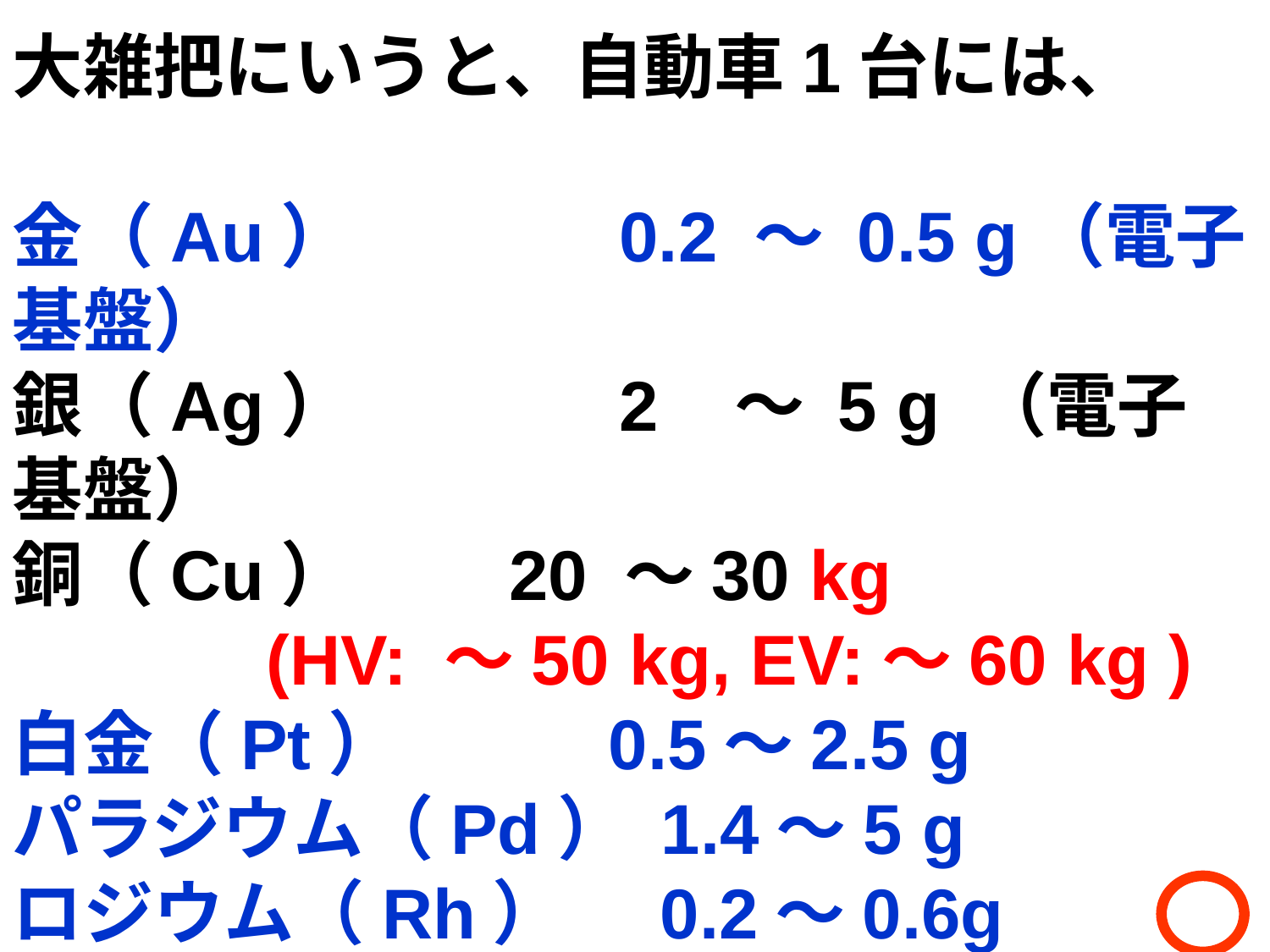

大雑把にいうと、自動車1台には、

金（Au）	             0.2 ～ 0.5 g（電子基盤）
銀（Ag）	             2   ～ 5 g （電子基盤）
銅（Cu）　　20 ～30 kg
		(HV: ～50 kg, EV:～60 kg )
白金（Pt）            0.5～2.5 g
パラジウム（Pd） 1.4～5 g
ロジウム（Rh）     0.2～0.6g

が必要。